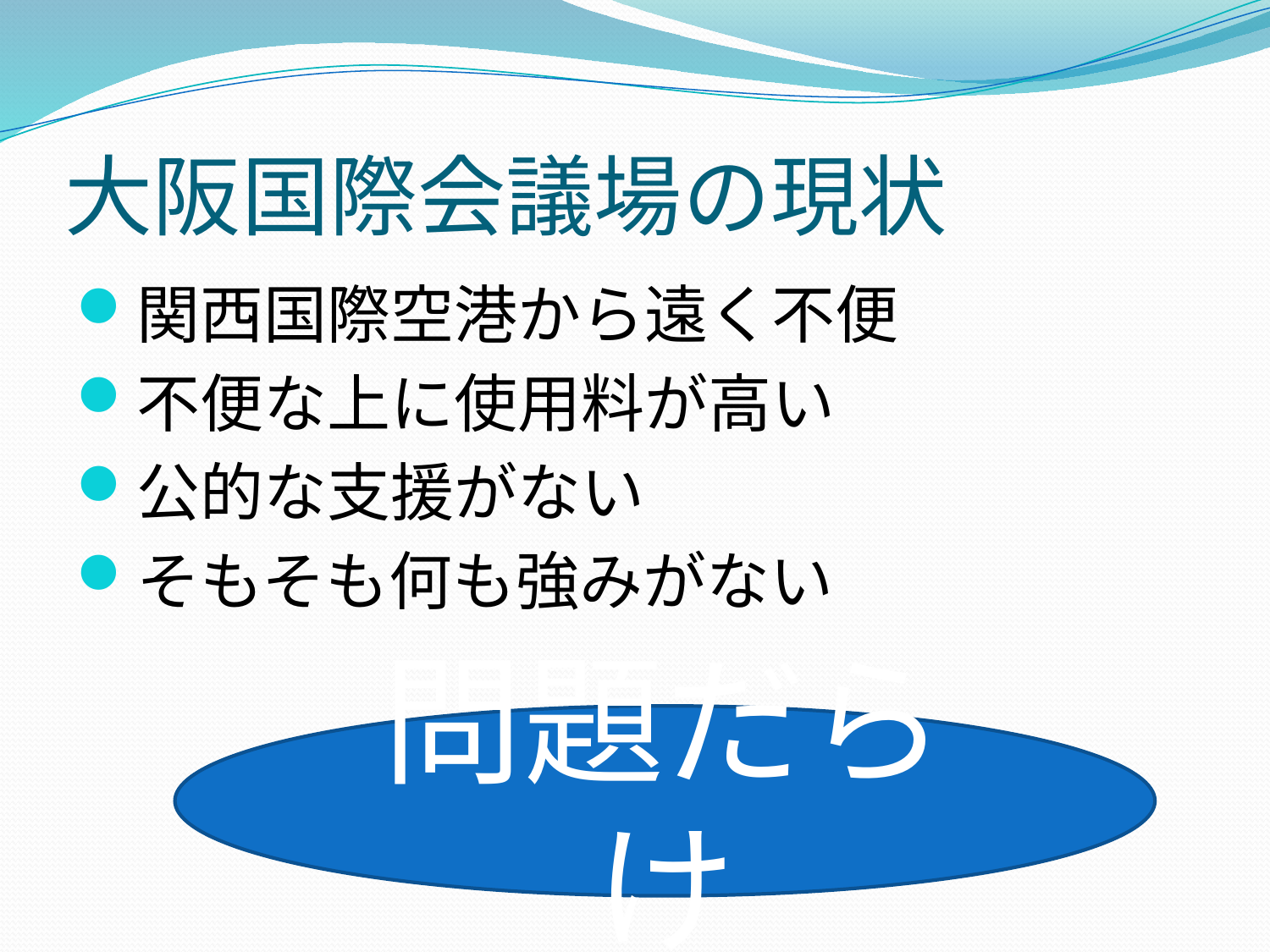

# 大阪国際会議場の現状
関西国際空港から遠く不便
不便な上に使用料が高い
公的な支援がない
そもそも何も強みがない

問題だらけ